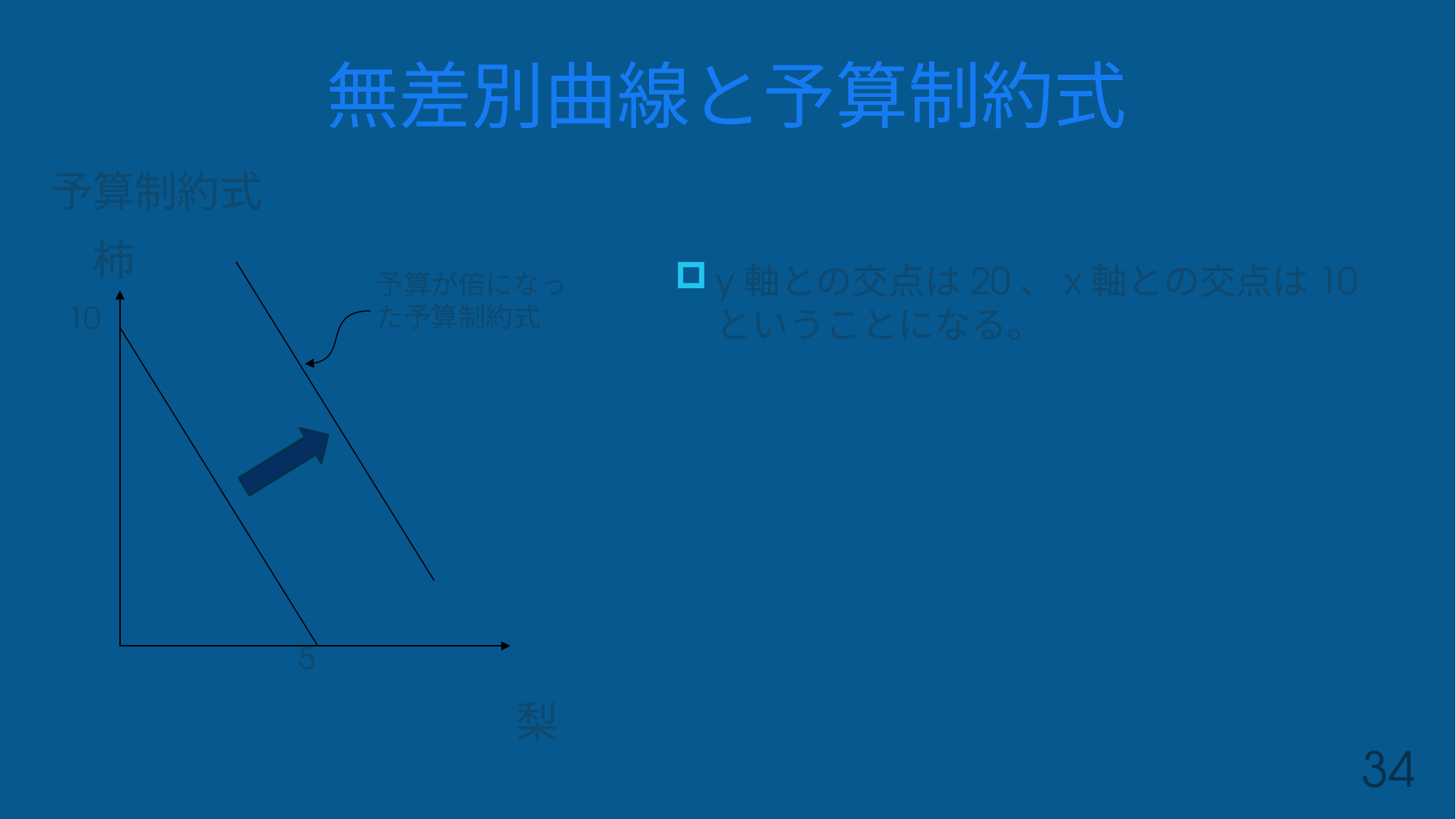

# 無差別曲線と予算制約式
予算制約式
　柿
  10

                     5
　　　　　　　　　　　梨
y軸との交点は20、x軸との交点は10ということになる。

予算が倍になった予算制約式
34